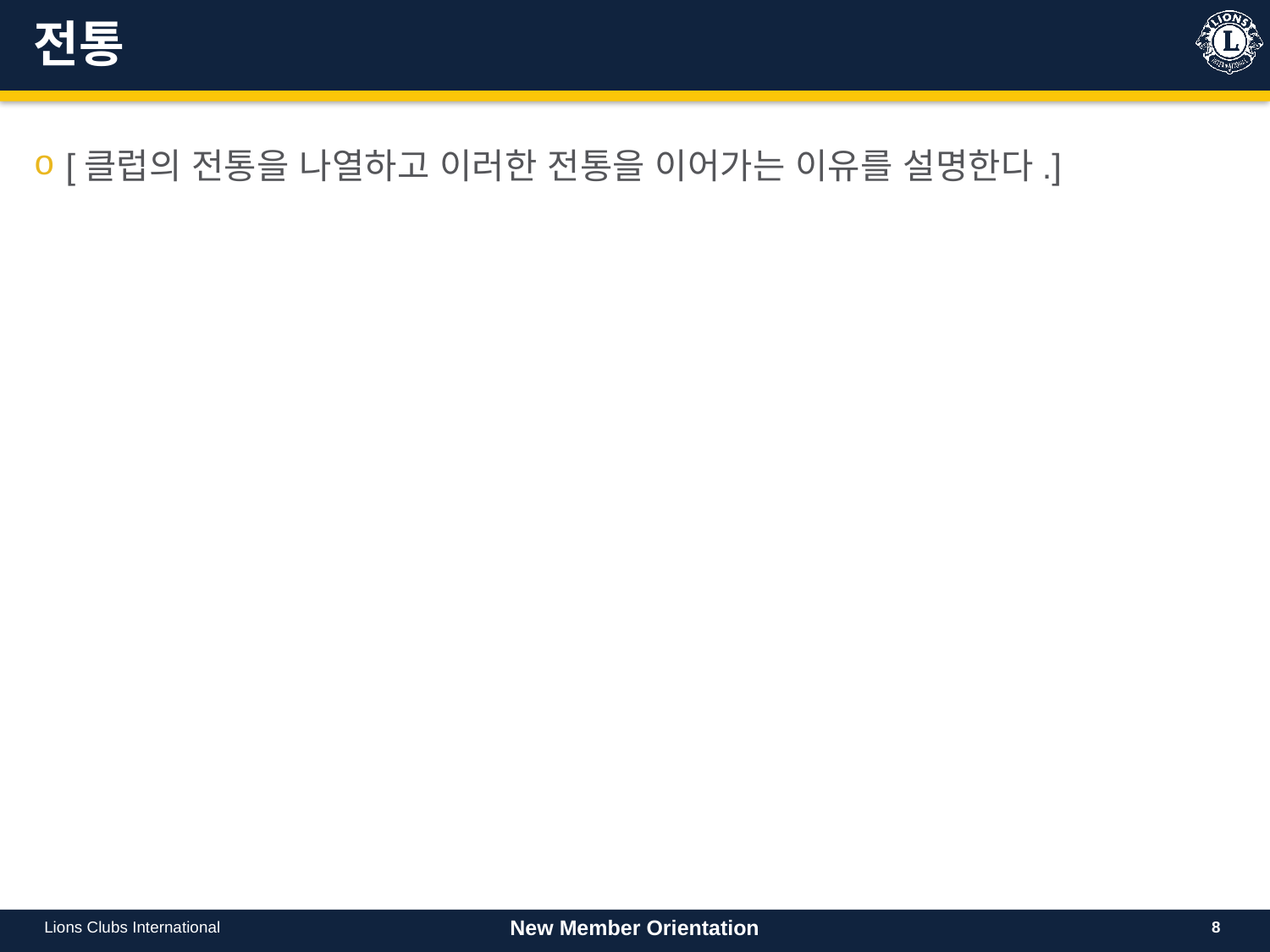

# 전통
[클럽의 전통을 나열하고 이러한 전통을 이어가는 이유를 설명한다.]